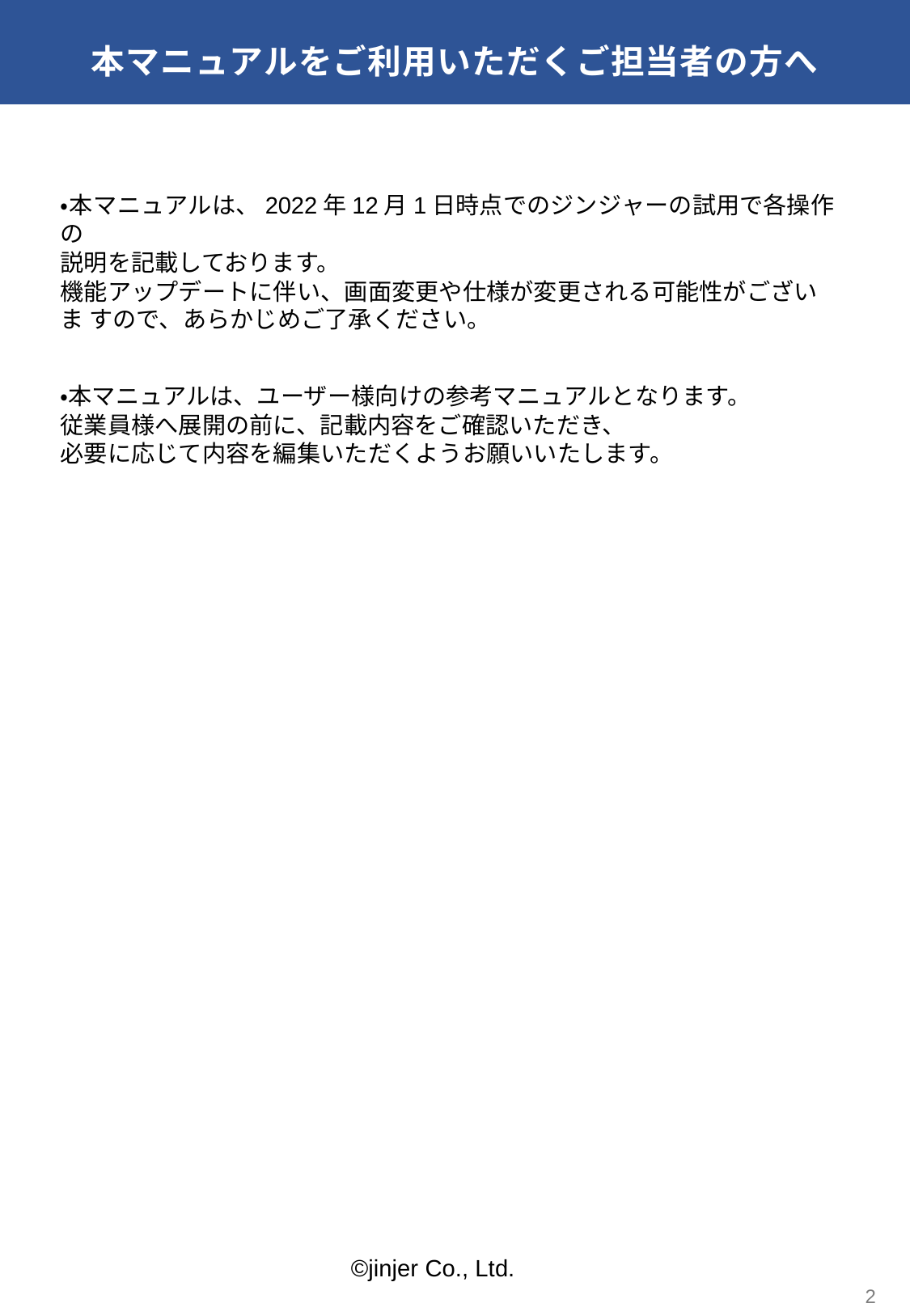

-
本マニュアルをご利用いただくご担当者の方へ

・本マニュアルは、2022年12月1日時点でのジンジャーの試用で各操作の
説明を記載しております。
機能アップデートに伴い、画面変更や仕様が変更される可能性がございま すので、あらかじめご了承ください。

・本マニュアルは、ユーザー様向けの参考マニュアルとなります。
従業員様へ展開の前に、記載内容をご確認いただき、
必要に応じて内容を編集いただくようお願いいたします。
©jinjer Co., Ltd.
2